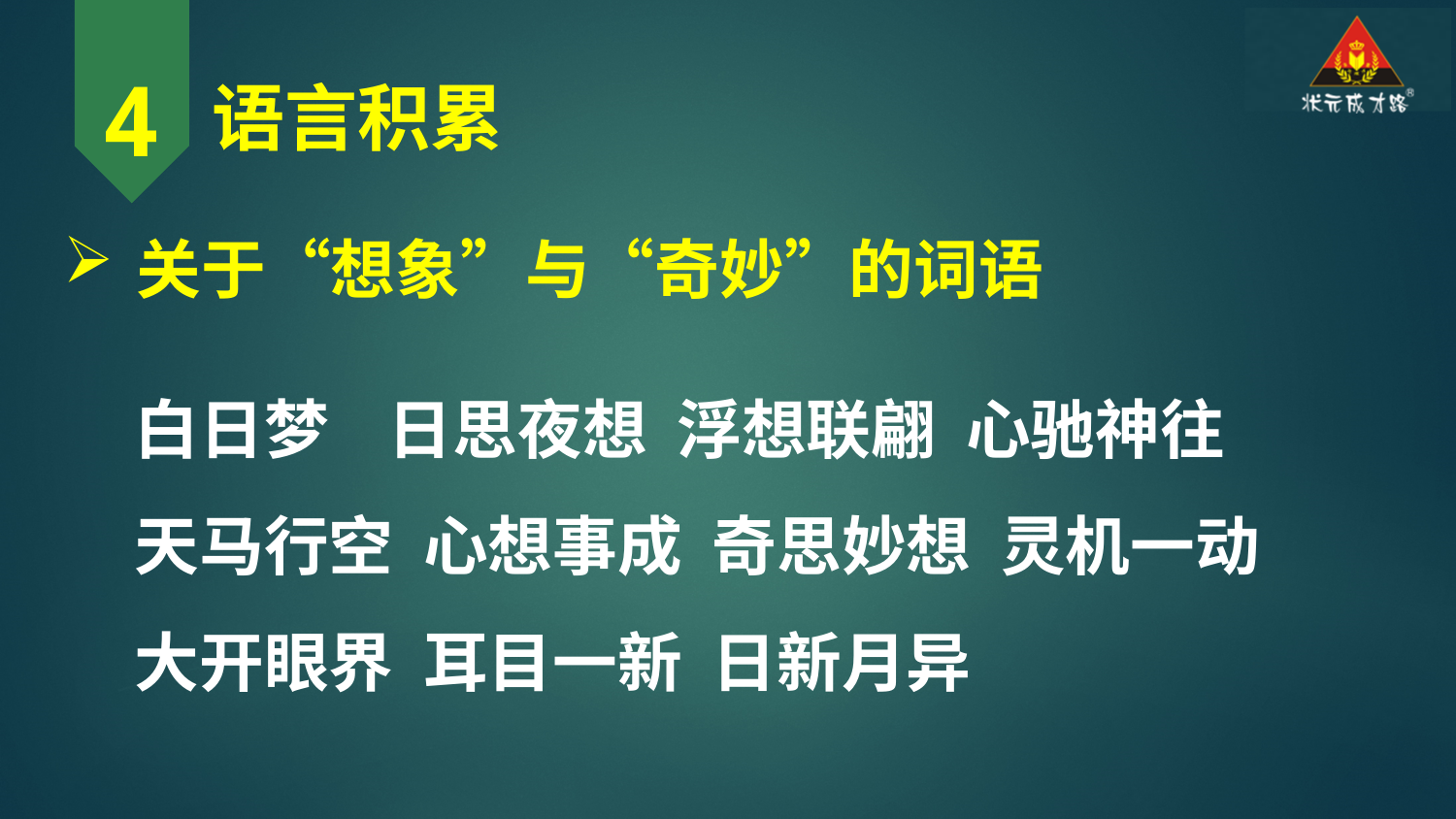

4
语言积累
关于“想象”与“奇妙”的词语
白日梦    日思夜想  浮想联翩  心驰神往
天马行空  心想事成  奇思妙想  灵机一动
大开眼界  耳目一新  日新月异